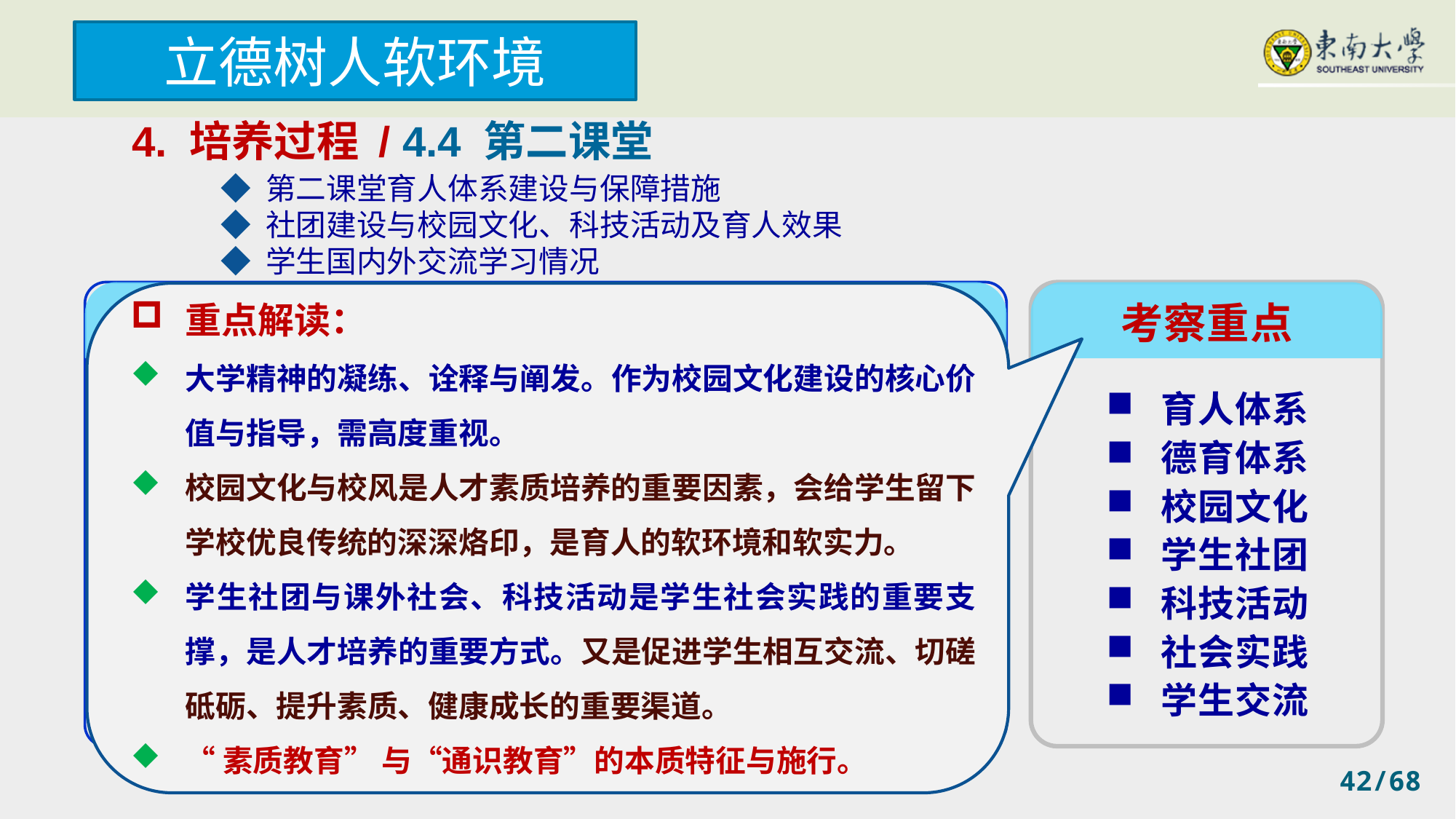

立德树人软环境
4. 培养过程 / 4.4 第二课堂
◆ 第二课堂育人体系建设与保障措施
◆ 社团建设与校园文化、科技活动及育人效果
◆ 学生国内外交流学习情况

释    义
考察重点
重点解读：
大学精神的凝练、诠释与阐发。作为校园文化建设的核心价值与指导，需高度重视。
校园文化与校风是人才素质培养的重要因素，会给学生留下学校优良传统的深深烙印，是育人的软环境和软实力。
学生社团与课外社会、科技活动是学生社会实践的重要支撑，是人才培养的重要方式。又是促进学生相互交流、切磋砥砺、提升素质、健康成长的重要渠道。
“素质教育” 与“通识教育”的本质特征与施行。

第二课堂是指培养方案主要教学环节以外的其他教育教学环节。学校应高度重视第二课堂在人才培养中的重要作用，建立并完善第一课堂与第二课堂紧密结合的人才培养体系。
在充分发挥第一课堂主渠道作用的同时，充分发挥第二课堂德育教育优势。积极支持各种类型健康向上的学生社团和俱乐部建设，开展丰富多彩的课外活动；应注重建设美丽的校园环境和浓郁的校园文化，使学生受到良好的感染、熏陶和激励。
应充分利用学科和科研资源，为学生提供学术环境，支持学生开展课外科技活动；应采取有效措施，引导学生积极投身社会实践；应积极创造条件，给学生提供更多的国内外跨校和跨文化学习交流的机会。
育人体系
德育体系
校园文化
学生社团
科技活动
社会实践
学生交流